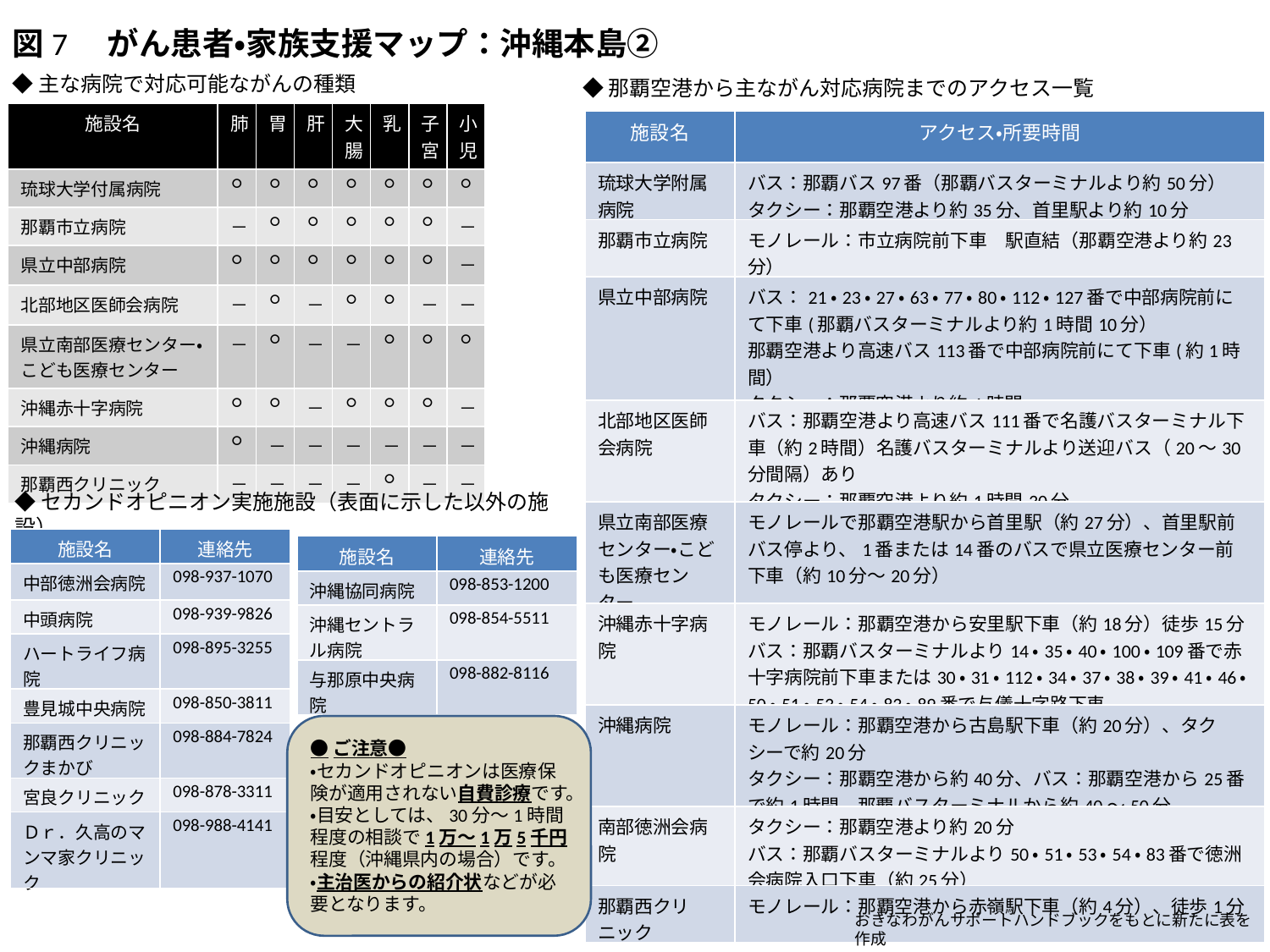

図7　がん患者・家族支援マップ：沖縄本島②
◆主な病院で対応可能ながんの種類
◆那覇空港から主ながん対応病院までのアクセス一覧
| 施設名 | 肺 | 胃 | 肝 | 大腸 | 乳 | 子宮 | 小児 |
| --- | --- | --- | --- | --- | --- | --- | --- |
| 琉球大学付属病院 | ○ | ○ | ○ | ○ | ○ | ○ | ○ |
| 那覇市立病院 | － | ○ | ○ | ○ | ○ | ○ | － |
| 県立中部病院 | ○ | ○ | ○ | ○ | ○ | ○ | － |
| 北部地区医師会病院 | － | ○ | － | ○ | ○ | － | － |
| 県立南部医療センター・こども医療センター | － | ○ | － | － | ○ | ○ | ○ |
| 沖縄赤十字病院 | ○ | ○ | － | ○ | ○ | ○ | － |
| 沖縄病院 | ○ | － | － | － | － | － | － |
| 那覇西クリニック | － | － | － | － | ○ | － | － |
| 施設名 | アクセス・所要時間 |
| --- | --- |
| 琉球大学附属病院 | バス：那覇バス97番（那覇バスターミナルより約50分） タクシー：那覇空港より約35分、首里駅より約10分 |
| 那覇市立病院 | モノレール：市立病院前下車　駅直結（那覇空港より約23分） |
| 県立中部病院 | バス：21・23・27・63・77・80・112・127番で中部病院前にて下車(那覇バスターミナルより約1時間10分） 那覇空港より高速バス113番で中部病院前にて下車(約1時間） タクシー：那覇空港より約1時間 |
| 北部地区医師会病院 | バス：那覇空港より高速バス111番で名護バスターミナル下車（約2時間）名護バスターミナルより送迎バス（20～30分間隔）あり タクシー：那覇空港より約1時間30分 |
| 県立南部医療センター・こども医療センター | モノレールで那覇空港駅から首里駅（約27分）、首里駅前バス停より、1番または14番のバスで県立医療センター前下車（約10分～20分） |
| 沖縄赤十字病院 | モノレール：那覇空港から安里駅下車（約18分）徒歩15分 バス：那覇バスターミナルより14・35・40・100・109番で赤十字病院前下車または30・31・112・34・37・38・39・41・46・50・51・53・54・83・89番で与儀十字路下車 |
| 沖縄病院 | モノレール：那覇空港から古島駅下車（約20分）、タクシーで約20分 タクシー：那覇空港から約40分、バス：那覇空港から25番で約1時間、那覇バスターミナルから約40～50分 |
| 南部徳洲会病院 | タクシー：那覇空港より約20分 バス：那覇バスターミナルより50・51・53・54・83番で徳洲会病院入口下車（約25分） |
| 那覇西クリニック | モノレール：那覇空港から赤嶺駅下車（約4分）、徒歩1分 |
◆セカンドオピニオン実施施設（表面に示した以外の施設）
| 施設名 | 連絡先 |
| --- | --- |
| 中部徳洲会病院 | 098-937-1070 |
| 中頭病院 | 098-939-9826 |
| ハートライフ病院 | 098-895-3255 |
| 豊見城中央病院 | 098-850-3811 |
| 那覇西クリニックまかび | 098-884-7824 |
| 宮良クリニック | 098-878-3311 |
| Ｄｒ．久高のマンマ家クリニック | 098-988-4141 |
| 施設名 | 連絡先 |
| --- | --- |
| 沖縄協同病院 | 098-853-1200 |
| 沖縄セントラル病院 | 098-854-5511 |
| 与那原中央病院 | 098-882-8116 |
●ご注意●
・セカンドオピニオンは医療保険が適用されない自費診療です。
・目安としては、30分～1時間程度の相談で1万～1万5千円程度（沖縄県内の場合）です。
・主治医からの紹介状などが必要となります。
おきなわがんサポートハンドブックをもとに新たに表を作成